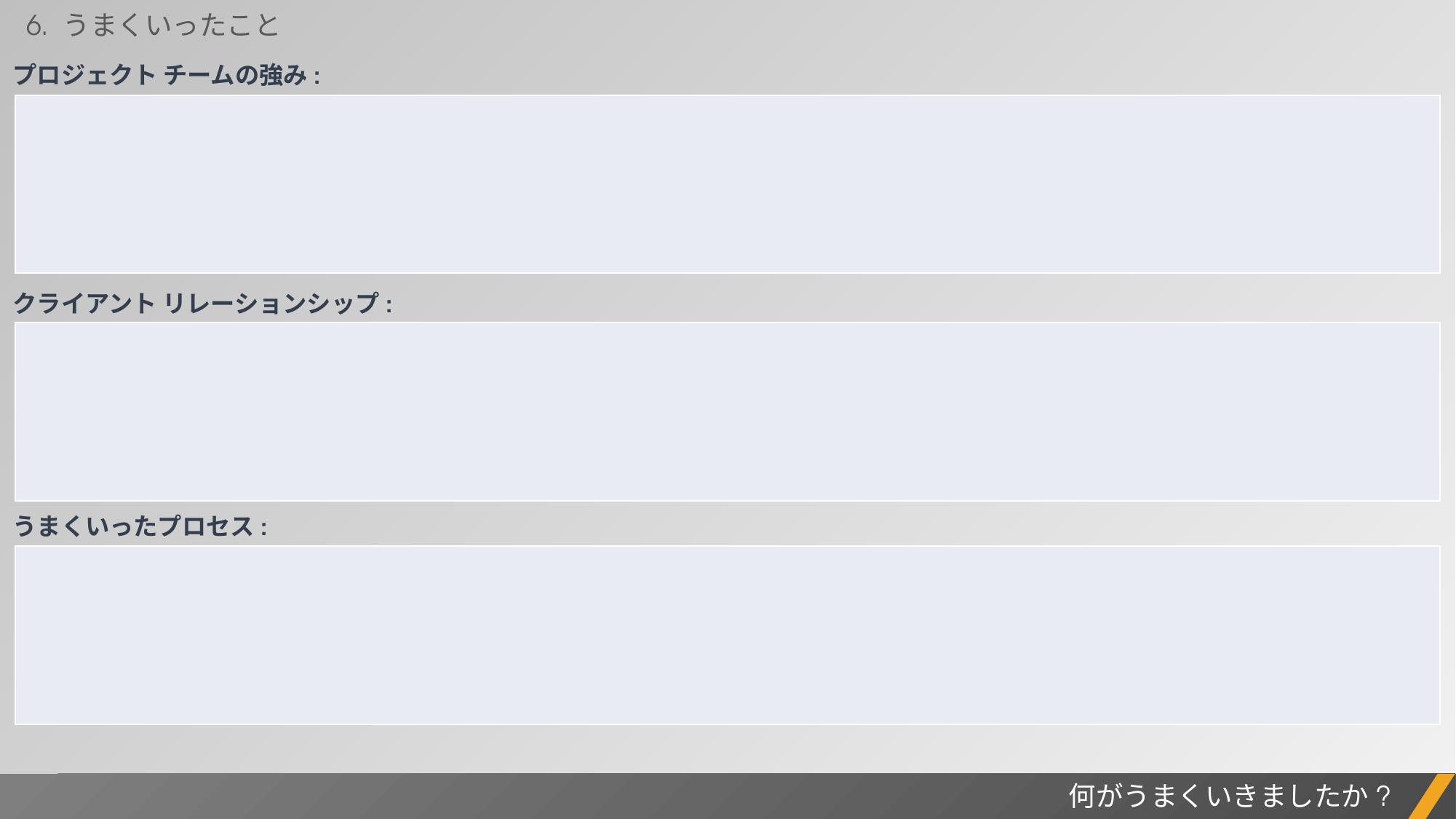

6. うまくいったこと
プロジェクト チームの強み:
|  |
| --- |
クライアント リレーションシップ:
|  |
| --- |
うまくいったプロセス:
|  |
| --- |
何がうまくいきましたか?